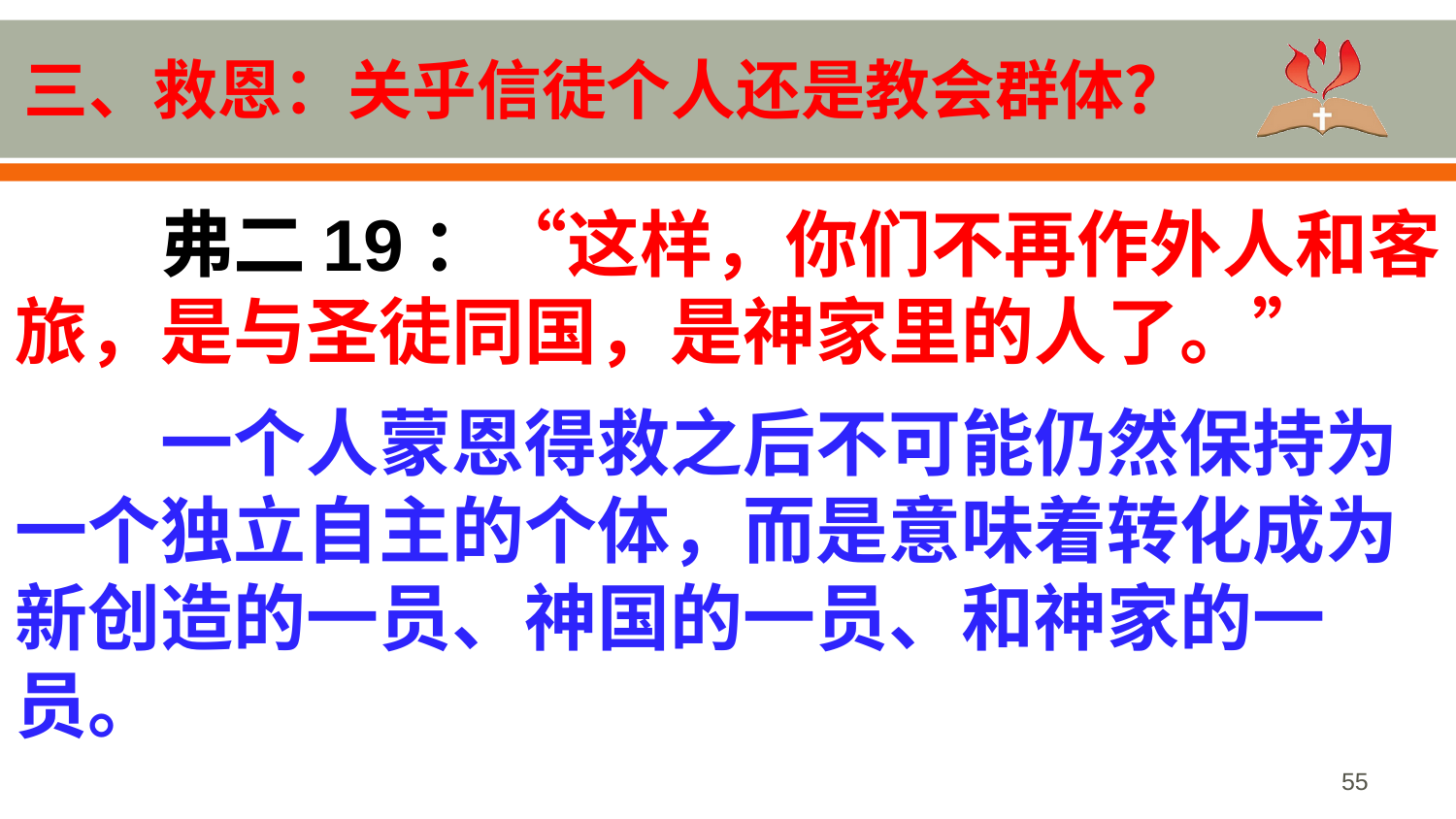

# 三、救恩：关乎信徒个人还是教会群体？
弗二19：“这样，你们不再作外人和客旅，是与圣徒同国，是神家里的人了。”
一个人蒙恩得救之后不可能仍然保持为一个独立自主的个体，而是意味着转化成为新创造的一员、神国的一员、和神家的一员。

55